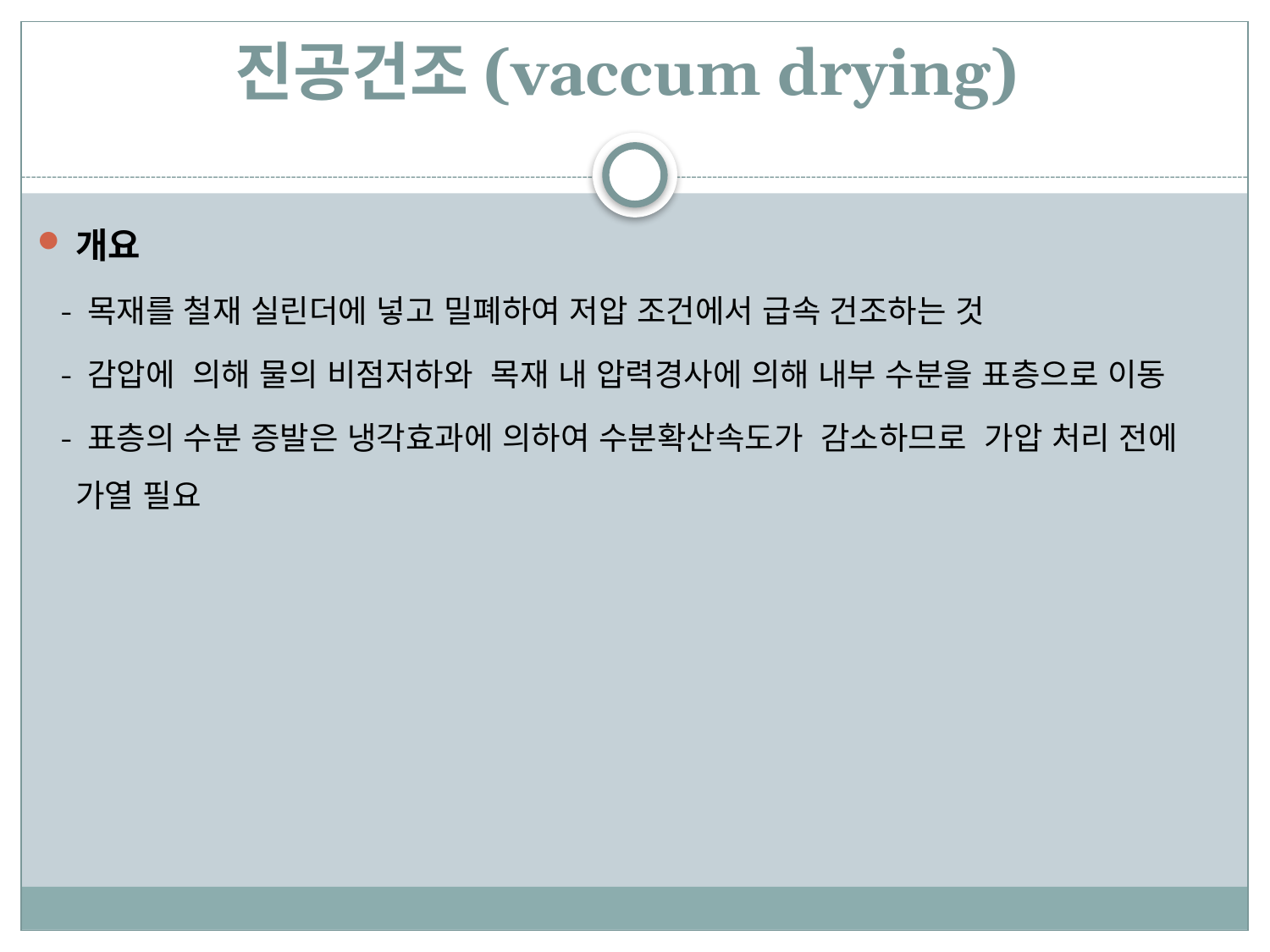

# 진공건조(vaccum drying)
개요
   - 목재를 철재 실린더에 넣고 밀폐하여 저압 조건에서 급속 건조하는 것
   - 감압에  의해 물의 비점저하와  목재 내 압력경사에 의해 내부 수분을 표층으로 이동
   - 표층의 수분 증발은 냉각효과에 의하여 수분확산속도가  감소하므로  가압 처리 전에 가열 필요